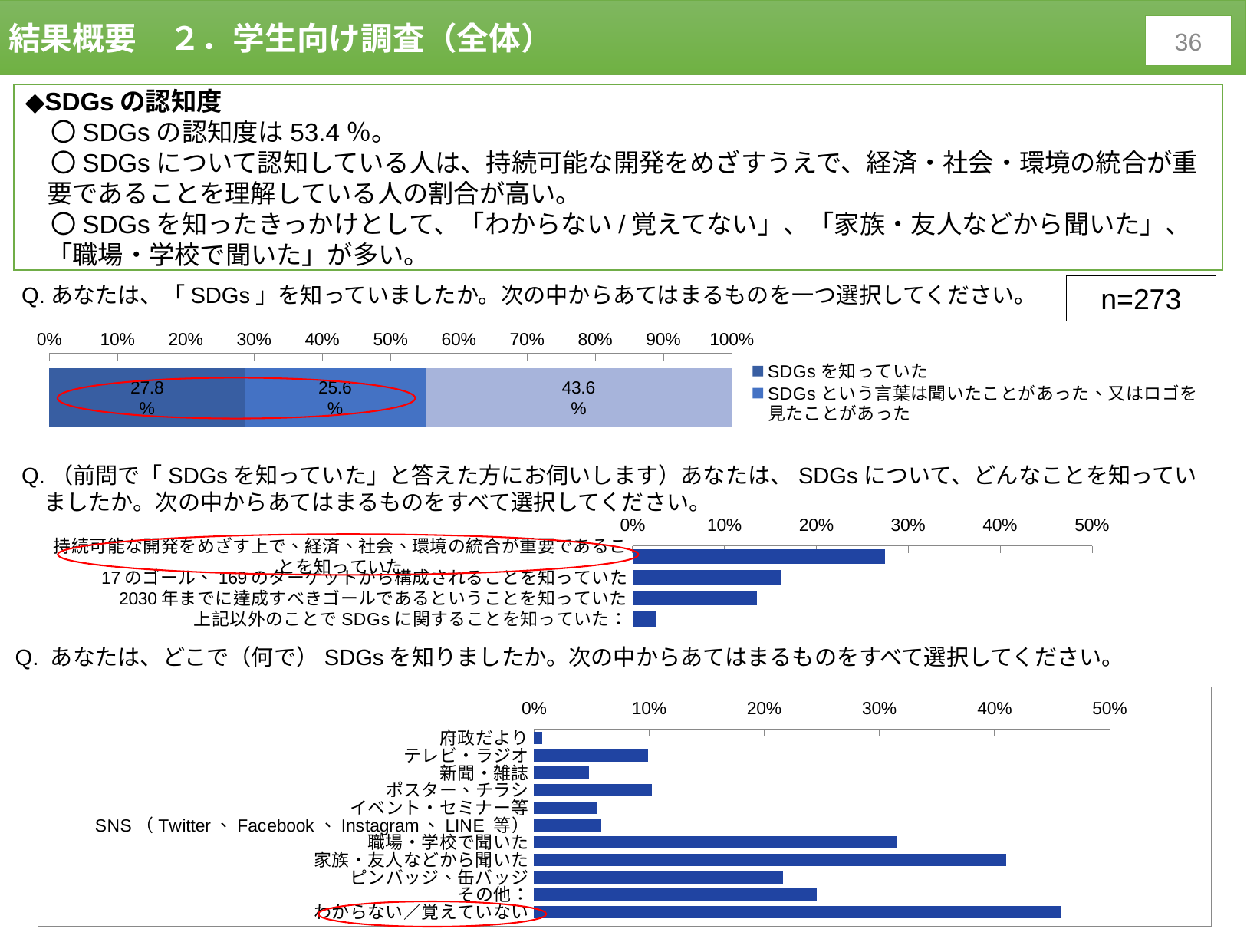

結果概要　２．学生向け調査（全体）
36
◆SDGsの認知度
　〇SDGsの認知度は53.4％。
　〇SDGsについて認知している人は、持続可能な開発をめざすうえで、経済・社会・環境の統合が重要であることを理解している人の割合が高い。
　〇SDGsを知ったきっかけとして、「わからない/覚えてない」、「家族・友人などから聞いた」、「職場・学校で聞いた」が多い。
Q.あなたは、「SDGs」を知っていましたか。次の中からあてはまるものを一つ選択してください。
n=273

### Chart

| Category | SDGsを知っていた | SDGsという言葉は聞いたことがあった、又はロゴを見たことがあった | SDGsを知らなかった（今回の調査で初めて知った） |
|---|---|---|---|
Q.（前問で「SDGsを知っていた」と答えた方にお伺いします）あなたは、SDGsについて、どんなことを知っていましたか。次の中からあてはまるものをすべて選択してください。

### Chart

| Category |  |
|---|---|
| 持続可能な開発をめざす上で、経済、社会、環境の統合が重要であることを知っていた | 0.27472527472527475 |
| 17のゴール、169のターゲットから構成されることを知っていた | 0.16117216117216118 |
| 2030年までに達成すべきゴールであるということを知っていた | 0.13553113553113552 |
| 上記以外のことでSDGsに関することを知っていた： | 0.02564102564102564 |
Q. あなたは、どこで（何で）SDGsを知りましたか。次の中からあてはまるものをすべて選択してください。

### Chart

| Category |  |
|---|---|
| 府政だより | 0.007326007326007326 |
| テレビ・ラジオ | 0.0989010989010989 |
| 新聞・雑誌 | 0.047619047619047616 |
| ポスター、チラシ | 0.10256410256410256 |
| イベント・セミナー等 | 0.054945054945054944 |
| SNS（Twitter、Facebook、Instagram、LINE 等） | 0.05860805860805861 |
| 職場・学校で聞いた | 0.315018315018315 |
| 家族・友人などから聞いた | 0.41025641025641024 |
| ピンバッジ、缶バッジ | 0.21611721611721613 |
| その他： | 0.2454212454212454 |
| わからない／覚えていない | 0.45787545787545786 |